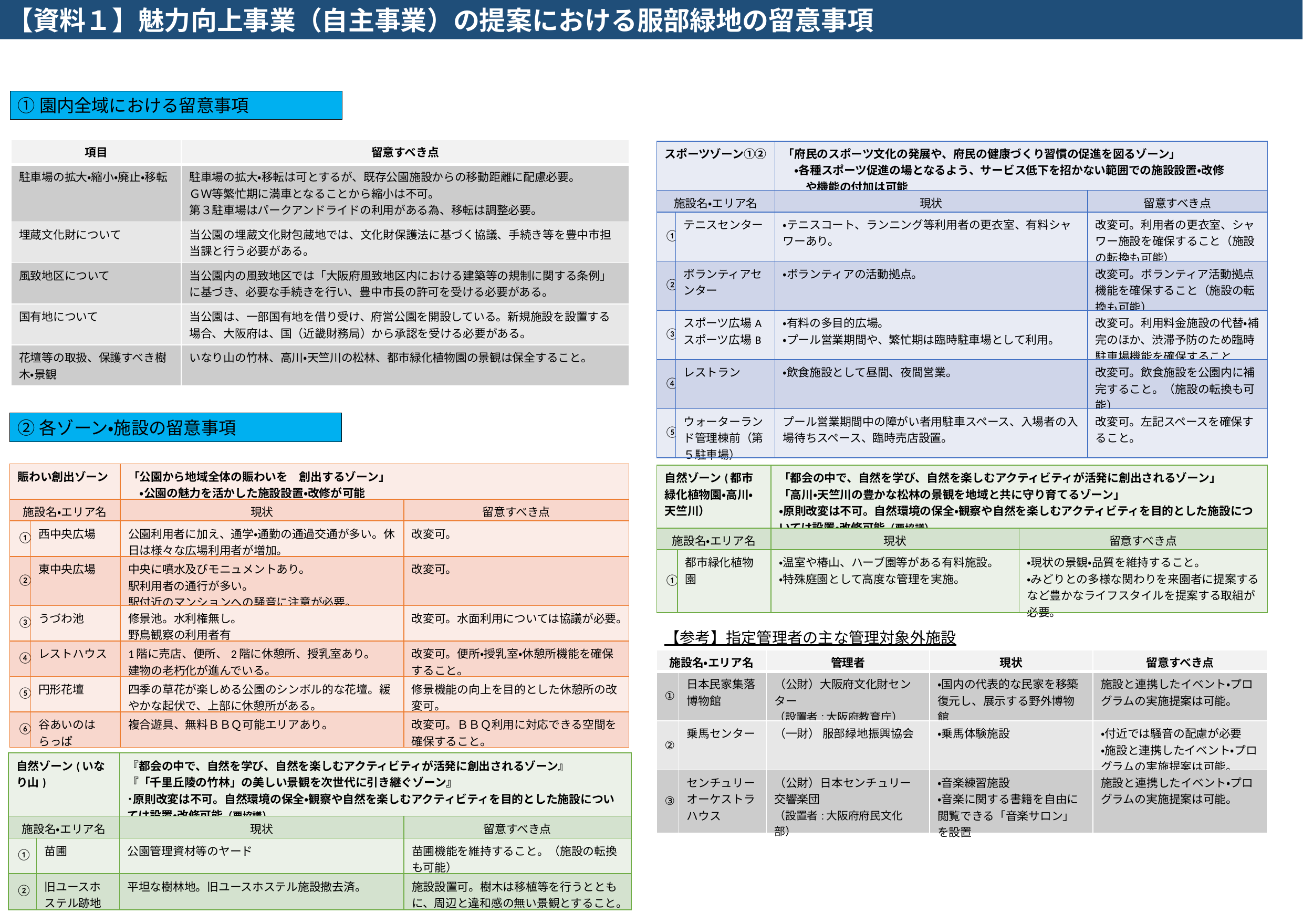

【資料１】魅力向上事業（自主事業）の提案における服部緑地の留意事項
①園内全域における留意事項
| 項目 | 留意すべき点 |
| --- | --- |
| 駐車場の拡大・縮小・廃止・移転 | 駐車場の拡大・移転は可とするが、既存公園施設からの移動距離に配慮必要。 ＧＷ等繁忙期に満車となることから縮小は不可。 第３駐車場はパークアンドライドの利用がある為、移転は調整必要。 |
| 埋蔵文化財について | 当公園の埋蔵文化財包蔵地では、文化財保護法に基づく協議、手続き等を豊中市担当課と行う必要がある。 |
| 風致地区について | 当公園内の風致地区では「大阪府風致地区内における建築等の規制に関する条例」に基づき、必要な手続きを行い、豊中市長の許可を受ける必要がある。 |
| 国有地について | 当公園は、一部国有地を借り受け、府営公園を開設している。新規施設を設置する場合、大阪府は、国（近畿財務局）から承認を受ける必要がある。 |
| 花壇等の取扱、保護すべき樹木・景観 | いなり山の竹林、高川・天竺川の松林、都市緑化植物園の景観は保全すること。 |
| スポーツゾーン①② |  | 「府民のスポーツ文化の発展や、府民の健康づくり習慣の促進を図るゾーン」 　・各種スポーツ促進の場となるよう、サービス低下を招かない範囲での施設設置・改修 　　や機能の付加は可能 |  |
| --- | --- | --- | --- |
| 施設名・エリア名 |  | 現状 | 留意すべき点 |
| ① | テニスセンター | ・テニスコート、ランニング等利用者の更衣室、有料シャワーあり。 | 改変可。利用者の更衣室、シャワー施設を確保すること（施設の転換も可能） |
| ② | ボランティアセンター | ・ボランティアの活動拠点。 | 改変可。ボランティア活動拠点機能を確保すること（施設の転換も可能） |
| ③ | スポーツ広場A スポーツ広場B | ・有料の多目的広場。 ・プール営業期間や、繁忙期は臨時駐車場として利用。 | 改変可。利用料金施設の代替・補完のほか、渋滞予防のため臨時駐車場機能を確保すること |
| ④ | レストラン | ・飲食施設として昼間、夜間営業。 | 改変可。飲食施設を公園内に補完すること。（施設の転換も可能） |
| ⑤ | ウォーターランド管理棟前（第５駐車場） | プール営業期間中の障がい者用駐車スペース、入場者の入場待ちスペース、臨時売店設置。 | 改変可。左記スペースを確保すること。 |
②各ゾーン・施設の留意事項
| 賑わい創出ゾーン |  | 「公園から地域全体の賑わいを　創出するゾーン」 　・公園の魅力を活かした施設設置・改修が可能 |  |
| --- | --- | --- | --- |
| 施設名・エリア名 |  | 現状 | 留意すべき点 |
| ① | 西中央広場 | 公園利用者に加え、通学・通勤の通過交通が多い。休日は様々な広場利用者が増加。 | 改変可。 |
| ② | 東中央広場 | 中央に噴水及びモニュメントあり。 駅利用者の通行が多い。 駅付近のマンションへの騒音に注意が必要。 | 改変可。 |
| ③ | うづわ池 | 修景池。水利権無し。 野鳥観察の利用者有 | 改変可。水面利用については協議が必要。 |
| ④ | レストハウス | 1階に売店、便所、2階に休憩所、授乳室あり。 建物の老朽化が進んでいる。 | 改変可。便所・授乳室・休憩所機能を確保すること。 |
| ⑤ | 円形花壇 | 四季の草花が楽しめる公園のシンボル的な花壇。緩やかな起伏で、上部に休憩所がある。 | 修景機能の向上を目的とした休憩所の改変可。 |
| ⑥ | 谷あいのはらっぱ | 複合遊具、無料ＢＢＱ可能エリアあり。 | 改変可。ＢＢＱ利用に対応できる空間を確保すること。 |
| 自然ゾーン(都市緑化植物園・高川・天竺川） |  | 「都会の中で、自然を学び、自然を楽しむアクティビティが活発に創出されるゾーン」 「高川・天竺川の豊かな松林の景観を地域と共に守り育てるゾーン」 ・原則改変は不可。自然環境の保全・観察や自然を楽しむアクティビティを目的とした施設については設置・改修可能（要協議） |  |
| --- | --- | --- | --- |
| 施設名・エリア名 |  | 現状 | 留意すべき点 |
| ① | 都市緑化植物園 | ・温室や椿山、ハーブ園等がある有料施設。 ・特殊庭園として高度な管理を実施。 | ・現状の景観・品質を維持すること。 ・みどりとの多様な関わりを来園者に提案するなど豊かなライフスタイルを提案する取組が必要。 |
【参考】指定管理者の主な管理対象外施設
| 施設名・エリア名 |  | 管理者 | 現状 | 留意すべき点 |
| --- | --- | --- | --- | --- |
| ① | 日本民家集落博物館 | （公財）大阪府文化財センター （設置者:大阪府教育庁） | ・国内の代表的な民家を移築復元し、展示する野外博物館 | 施設と連携したイベント・プログラムの実施提案は可能。 |
| ② | 乗馬センター | （一財） 服部緑地振興協会 | ・乗馬体験施設 | ・付近では騒音の配慮が必要 ・施設と連携したイベント・プログラムの実施提案は可能。 |
| ③ | センチュリーオーケストラハウス | （公財）日本センチュリー交響楽団 （設置者:大阪府府民文化部） | ・音楽練習施設 ・音楽に関する書籍を自由に閲覧できる「音楽サロン」を設置 | 施設と連携したイベント・プログラムの実施提案は可能。 |
| 自然ゾーン(いなり山) |  | 『都会の中で、自然を学び、自然を楽しむアクティビティが活発に創出されるゾーン』 『「千里丘陵の竹林」の美しい景観を次世代に引き継ぐゾーン』 ･原則改変は不可。自然環境の保全・観察や自然を楽しむアクティビティを目的とした施設については設置・改修可能（要協議） |  |
| --- | --- | --- | --- |
| 施設名・エリア名 |  | 現状 | 留意すべき点 |
| ① | 苗圃 | 公園管理資材等のヤード | 苗圃機能を維持すること。（施設の転換も可能） |
| ② | 旧ユースホステル跡地 | 平坦な樹林地。旧ユースホステル施設撤去済。 | 施設設置可。樹木は移植等を行うとともに、周辺と違和感の無い景観とすること。 |